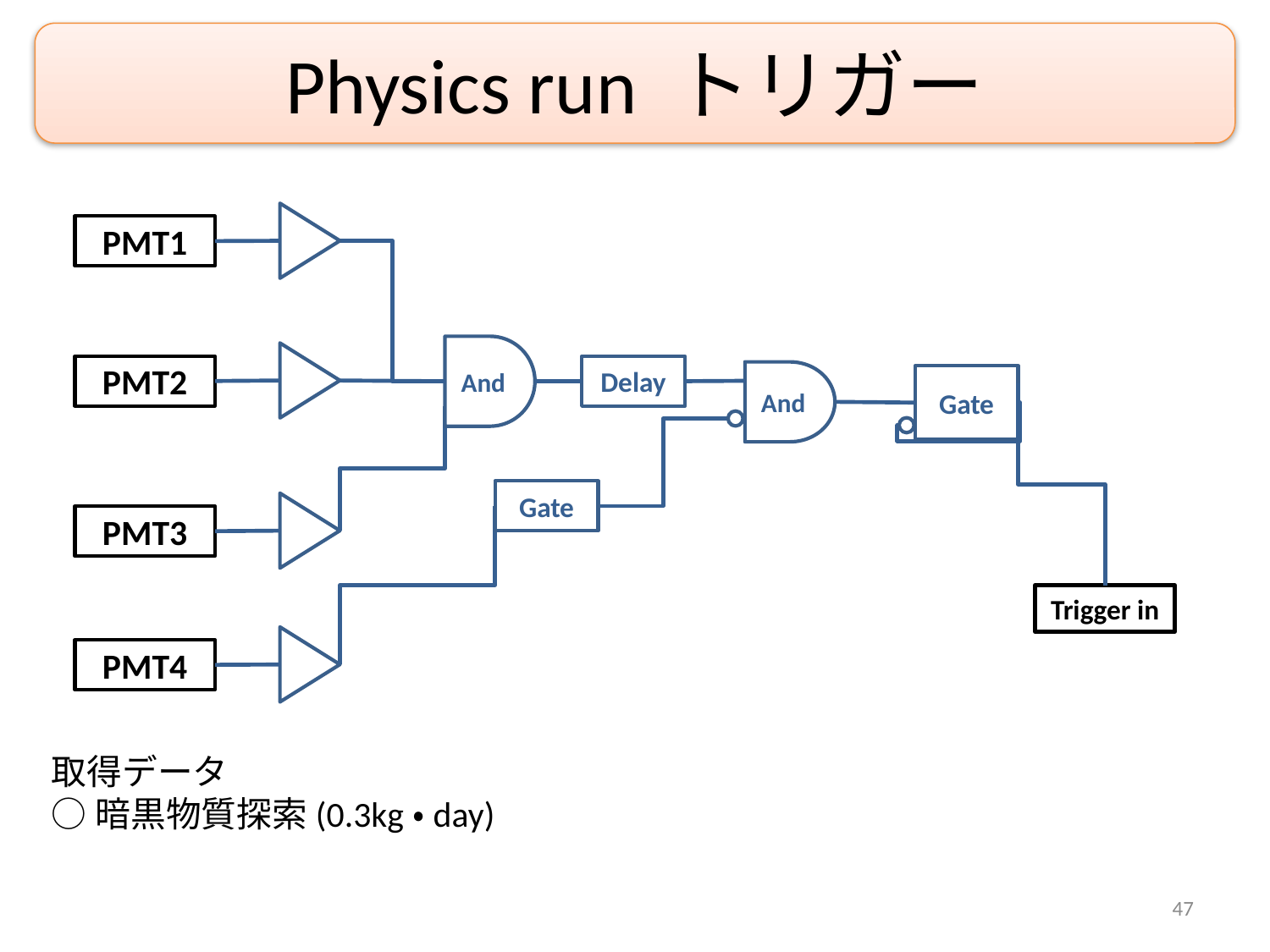

Physics run トリガー

PMT1
And

PMT2
Delay
And

Gate

PMT3
Trigger in

PMT4
Gate

取得データ
○暗黒物質探索(0.3kg・day)
47